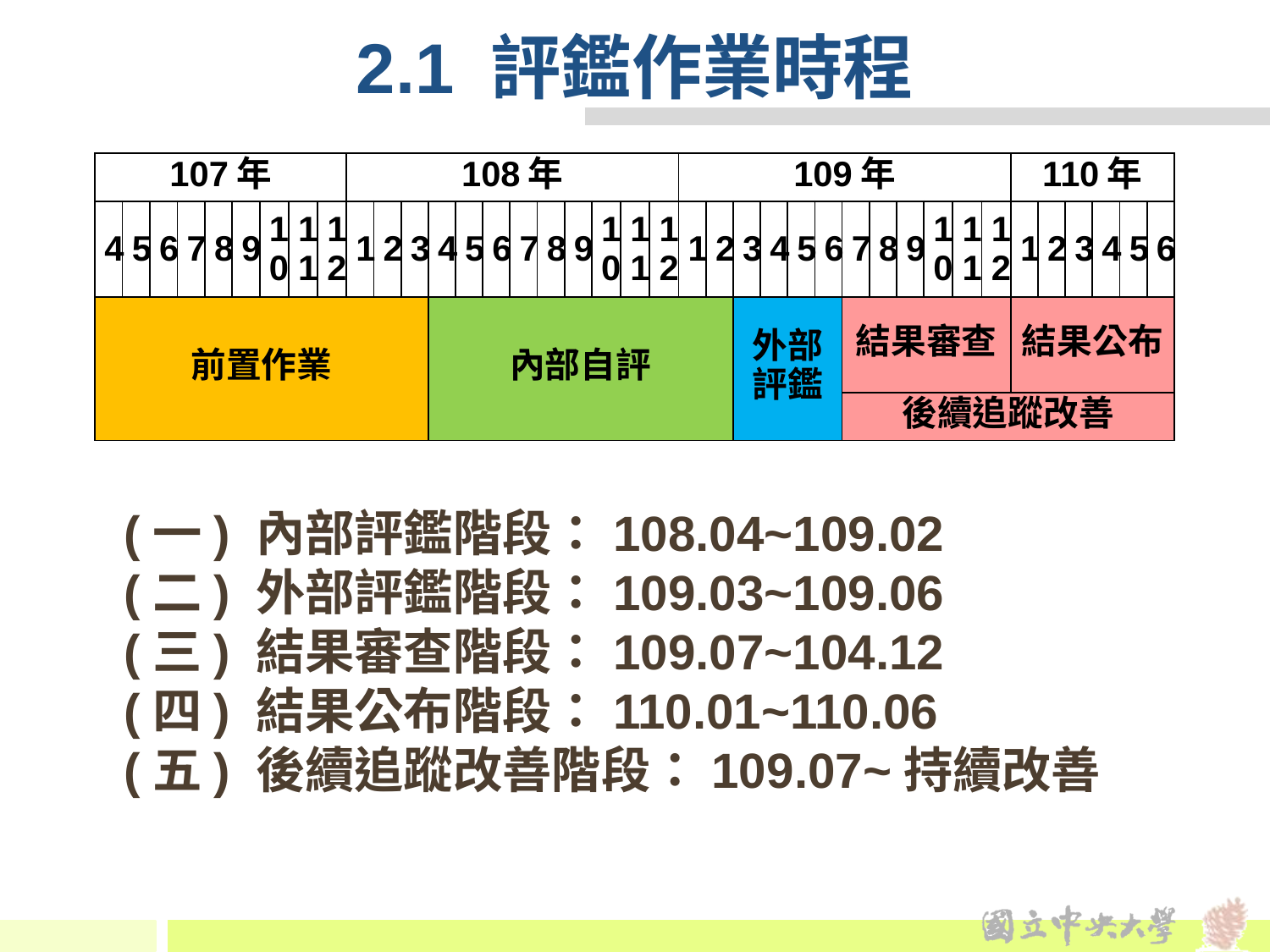

# 2.1 評鑑作業時程
| 107年 |  |  |  |  |  |  |  |  | 108年 |  |  |  |  |  |  |  |  |  |  |  | 109年 |  |  |  |  |  |  |  |  |  |  |  | 110年 |  |  |  |  |  |
| --- | --- | --- | --- | --- | --- | --- | --- | --- | --- | --- | --- | --- | --- | --- | --- | --- | --- | --- | --- | --- | --- | --- | --- | --- | --- | --- | --- | --- | --- | --- | --- | --- | --- | --- | --- | --- | --- | --- |
| 4 | 5 | 6 | 7 | 8 | 9 | 10 | 11 | 12 | 1 | 2 | 3 | 4 | 5 | 6 | 7 | 8 | 9 | 10 | 11 | 12 | 1 | 2 | 3 | 4 | 5 | 6 | 7 | 8 | 9 | 10 | 11 | 12 | 1 | 2 | 3 | 4 | 5 | 6 |
| 前置作業 |  |  |  |  |  |  |  |  |  |  |  | 內部自評 |  |  |  |  |  |  |  |  |  |  | 外部評鑑 |  |  |  | 結果審查 |  |  |  |  |  | 結果公布 |  |  |  |  |  |
|  |  |  |  |  |  |  |  |  |  |  |  |  |  |  |  |  |  |  |  |  |  |  |  |  |  |  | 後續追蹤改善 |  |  |  |  |  |  |  |  |  |  |  |
(一) 內部評鑑階段：108.04~109.02
(二) 外部評鑑階段：109.03~109.06
(三) 結果審查階段：109.07~104.12
(四) 結果公布階段：110.01~110.06
(五) 後續追蹤改善階段：109.07~持續改善